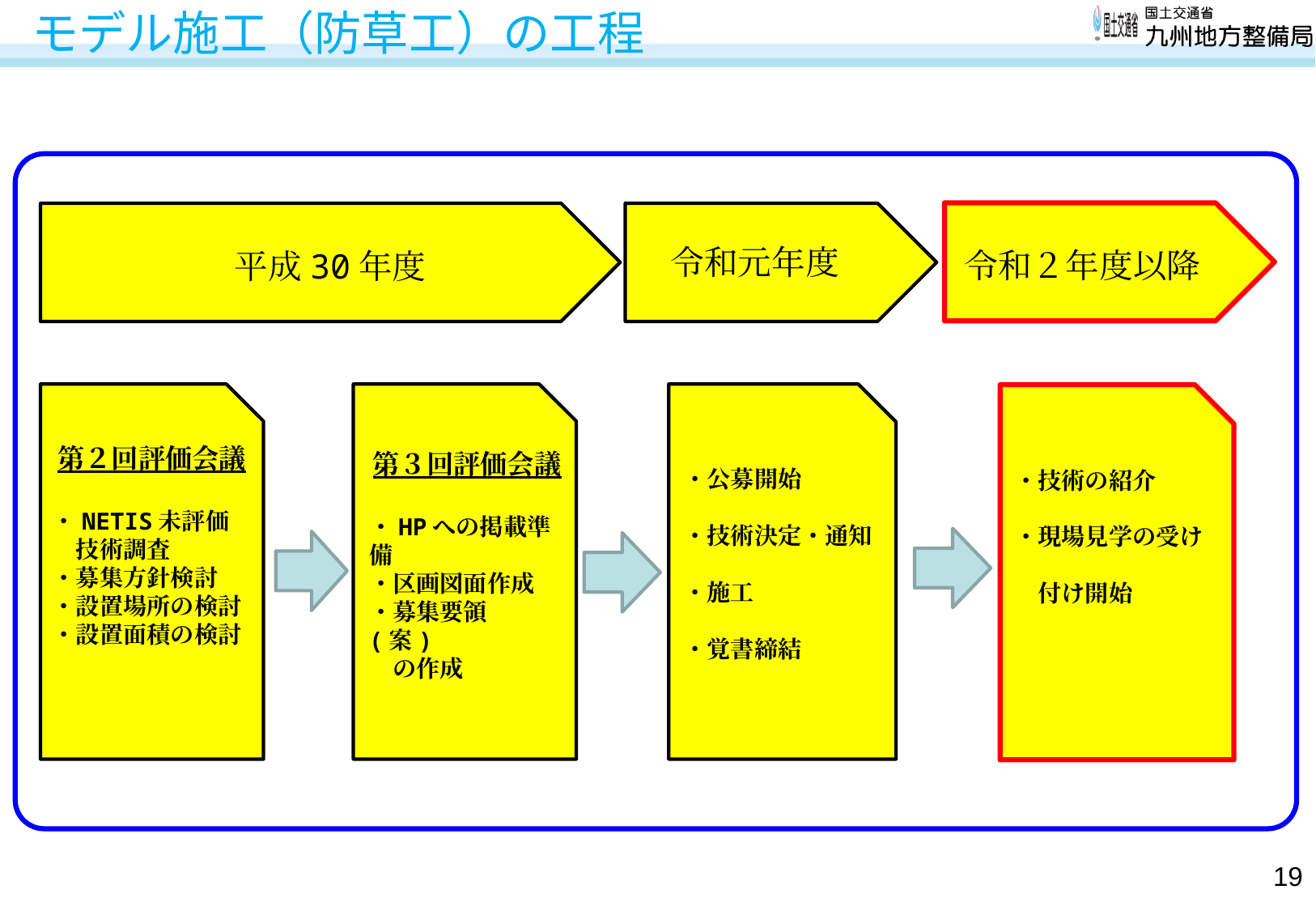

モデル施工（防草工）の工程

令和元年度
令和２年度以降
平成30年度

第２回評価会議

・NETIS未評価
　技術調査
・募集方針検討
・設置場所の検討
・設置面積の検討

第３回評価会議

・HPへの掲載準備
・区画図面作成
・募集要領(案)
　の作成
・公募開始

・技術決定・通知

・施工

・覚書締結

・技術の紹介

・現場見学の受け
　付け開始

19